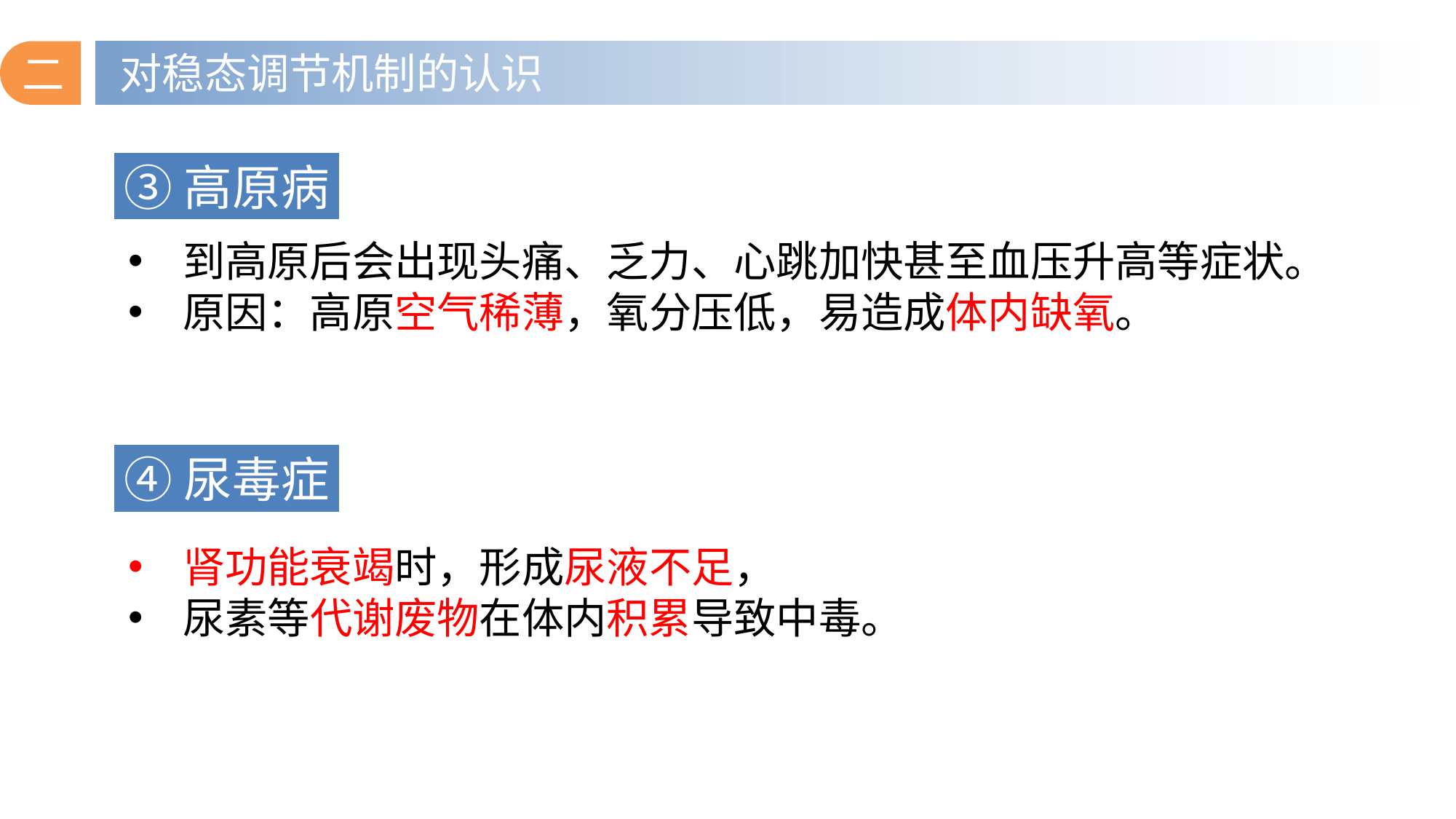

二
对稳态调节机制的认识
③高原病
到高原后会出现头痛、乏力、心跳加快甚至血压升高等症状。
原因：高原空气稀薄，氧分压低，易造成体内缺氧。
④尿毒症
肾功能衰竭时，形成尿液不足，
尿素等代谢废物在体内积累导致中毒。